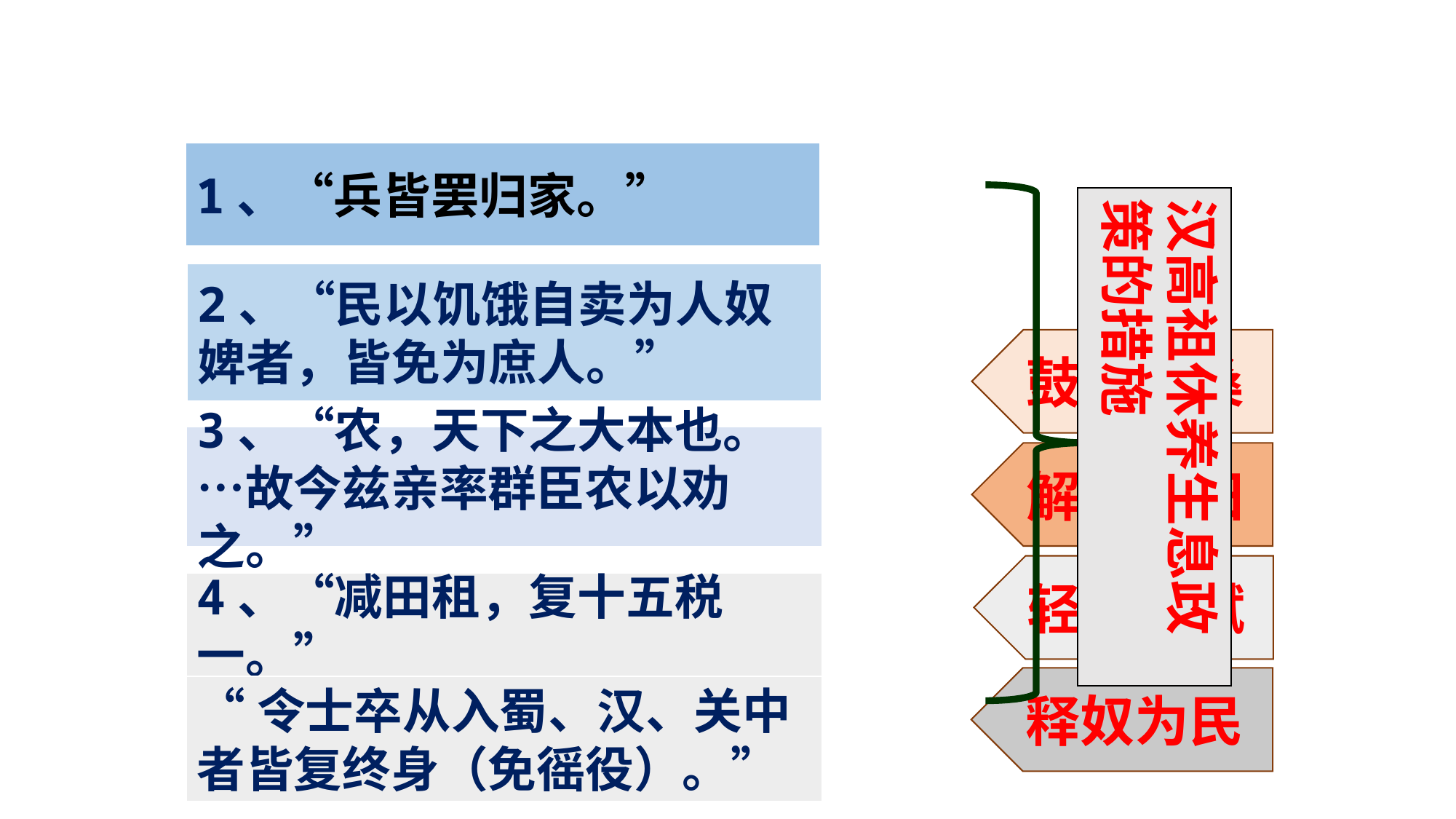

1、“兵皆罢归家。”

汉高祖休养生息政策的措施
2、“民以饥饿自卖为人奴婢者，皆免为庶人。”
鼓励农桑
3、“农，天下之大本也。…故今兹亲率群臣农以劝之。”
解甲归田
轻徭薄赋
4、“减田租，复十五税一。”
释奴为民
“令士卒从入蜀、汉、关中者皆复终身（免徭役）。”